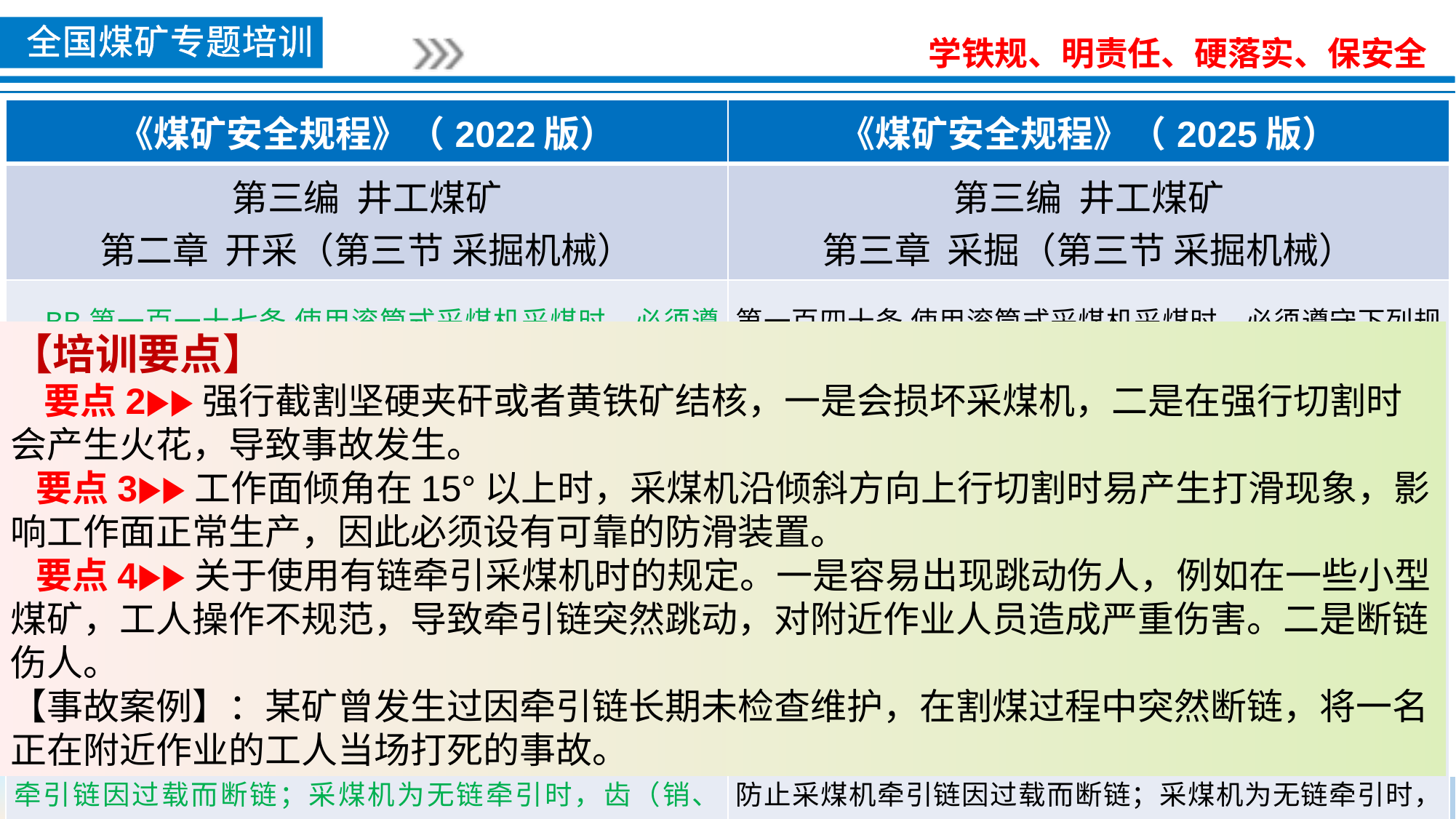

| 《煤矿安全规程》（2022版） | 《煤矿安全规程》（2025版） |
| --- | --- |
| 第三编 井工煤矿 第二章 开采（第三节 采掘机械） | 第三编 井工煤矿 第三章 采掘（第三节 采掘机械） |
| BB第一百一十七条 使用滚筒式采煤机采煤时，必须遵守下列规定： （五）更换截齿和滚筒时，采煤机上下3m范围内，必须护帮护顶，禁止操作液压支架。必须切断采煤机前级供电开关电源并断开其隔离开关，断开采煤机隔离开关，打开截割部离合器，并对工作面输送机施行闭锁。 （六）采煤机用刮板输送机作轨道时，必须经常检查刮板输送机的溜槽、挡煤板导向管的连接情况，防止采煤机牵引链因过载而断链；采煤机为无链牵引时，齿（销、链）轨的安设必须紧固、完好，并经常检查。 | 第一百四十条 使用滚筒式采煤机采煤时，必须遵守下列规定：（五）更换截齿和滚筒时，采煤机上下3m范围内，必须护帮护顶，禁止操作液压支架。必须切断采煤机前级供电开关电源并断开其隔离开关，断开采煤机隔离开关，打开截割部离合器，并对工作面输送机施行闭锁。 （六）有链牵引采煤机用刮板输送机作轨道时，必须在刮板输送机两端头安设采煤机限位装置，并检查刮板输送机的中部槽、偏转槽、过渡槽、挡煤板导向管的连接情况，防止采煤机牵引链因过载而断链；采煤机为无链牵引时，齿（销、链）轨的安设必须紧固、完好，并经常检查。 |
【培训要点】
   要点2▶▶强行截割坚硬夹矸或者黄铁矿结核，一是会损坏采煤机，二是在强行切割时会产生火花，导致事故发生。
  要点3▶▶工作面倾角在15°以上时，采煤机沿倾斜方向上行切割时易产生打滑现象，影响工作面正常生产，因此必须设有可靠的防滑装置。
  要点4▶▶关于使用有链牵引采煤机时的规定。一是容易出现跳动伤人，例如在一些小型煤矿，工人操作不规范，导致牵引链突然跳动，对附近作业人员造成严重伤害。二是断链伤人。
【事故案例】：某矿曾发生过因牵引链长期未检查维护，在割煤过程中突然断链，将一名正在附近作业的工人当场打死的事故。